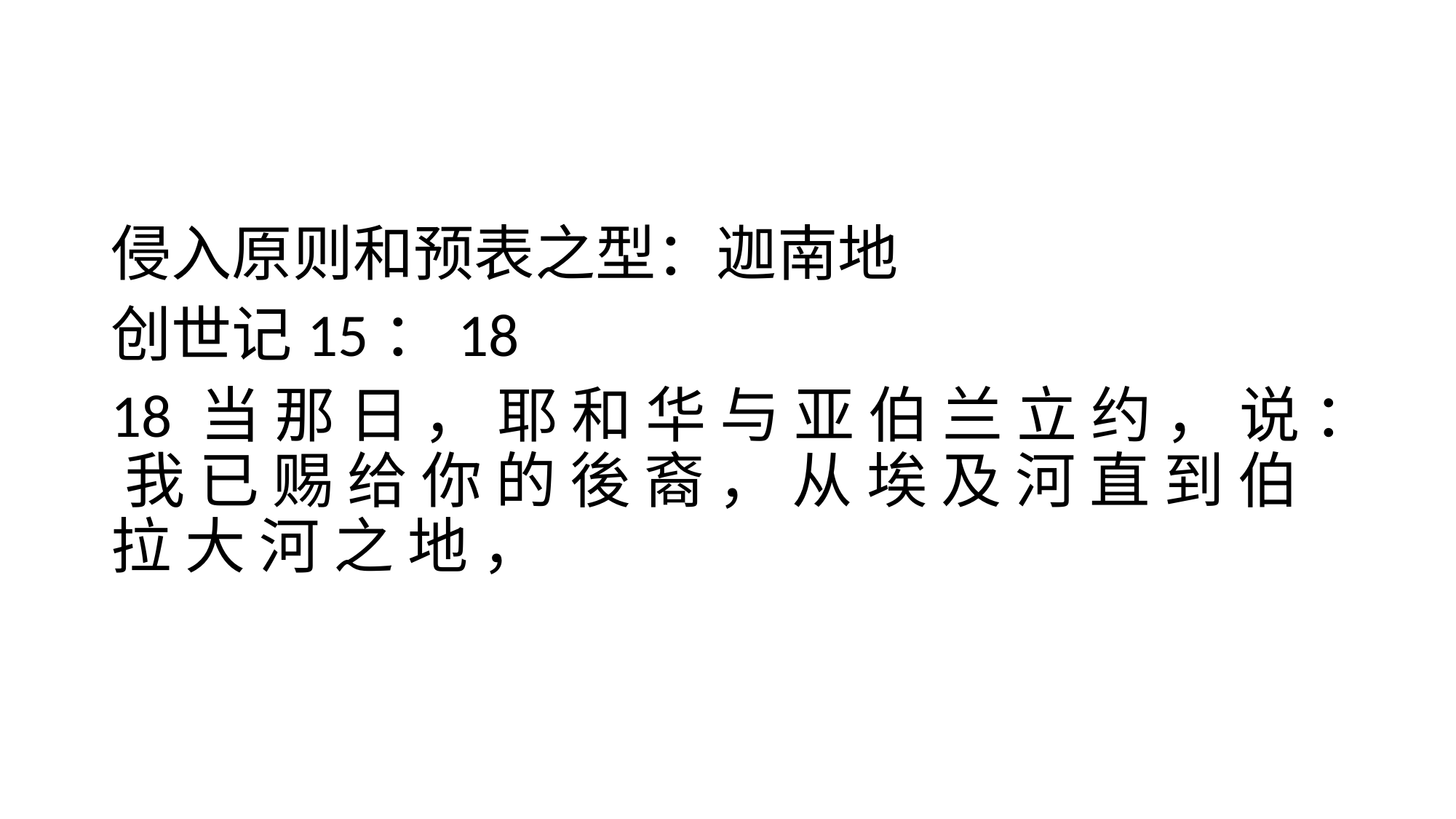

#
侵入原则和预表之型：迦南地
创世记15：18
18 当 那 日 ， 耶 和 华 与 亚 伯 兰 立 约 ， 说 ： 我 已 赐 给 你 的 後 裔 ， 从 埃 及 河 直 到 伯 拉 大 河 之 地 ，